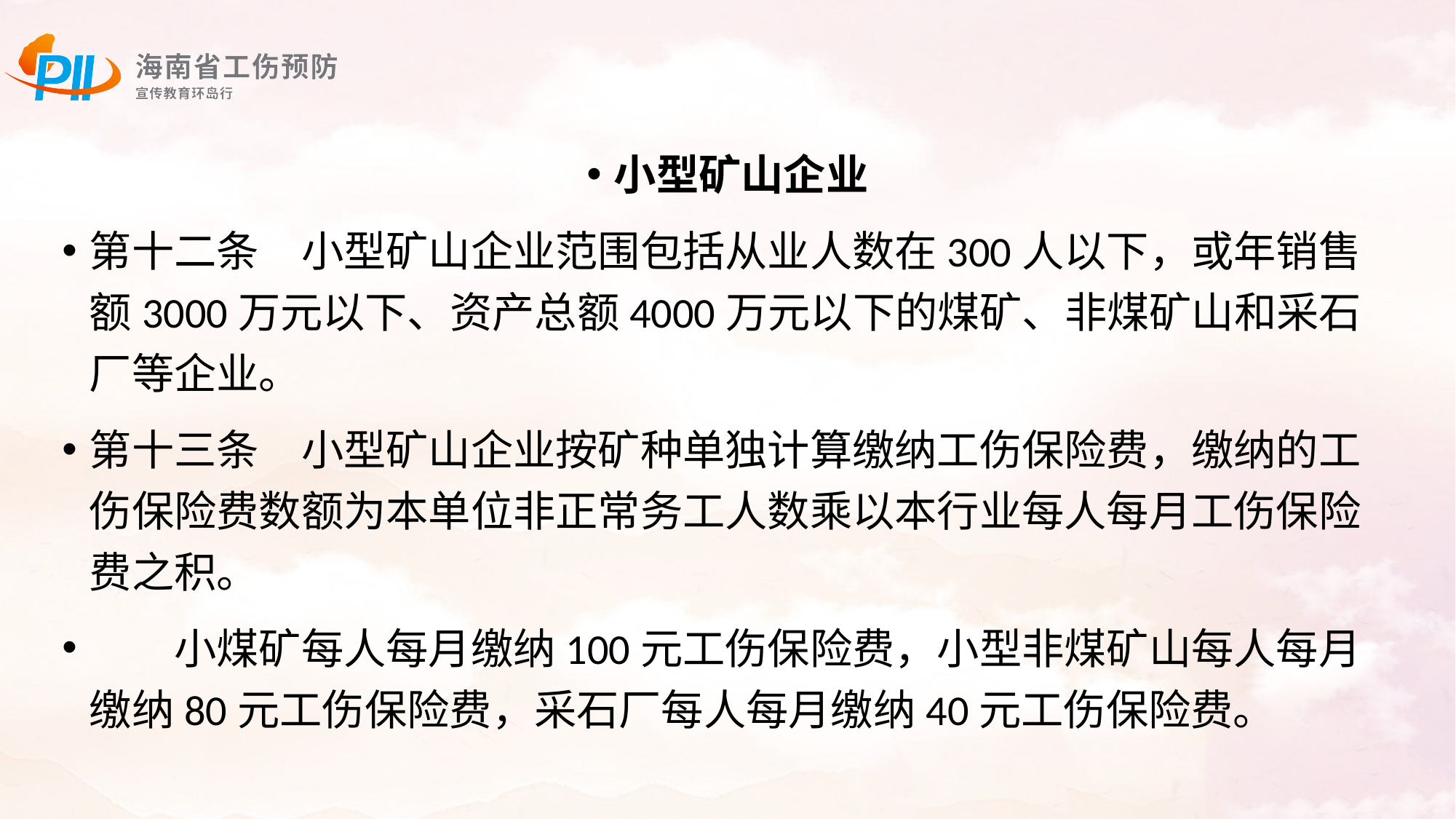

小型矿山企业
第十二条　小型矿山企业范围包括从业人数在300人以下，或年销售额3000万元以下、资产总额4000万元以下的煤矿、非煤矿山和采石厂等企业。
第十三条　小型矿山企业按矿种单独计算缴纳工伤保险费，缴纳的工伤保险费数额为本单位非正常务工人数乘以本行业每人每月工伤保险费之积。
　　小煤矿每人每月缴纳100元工伤保险费，小型非煤矿山每人每月缴纳80元工伤保险费，采石厂每人每月缴纳40元工伤保险费。